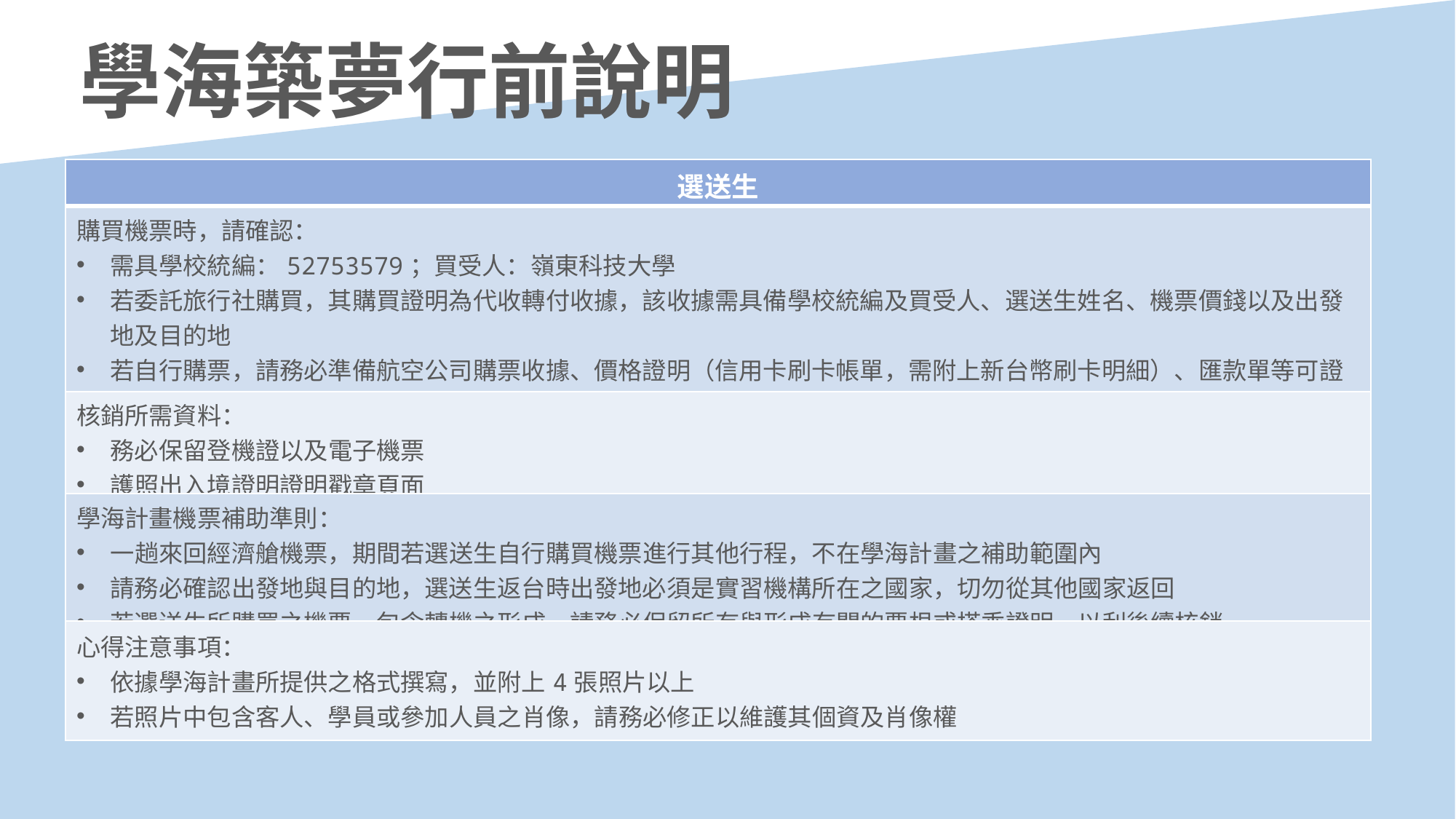

學海築夢行前說明
| 選送生 |
| --- |
| 購買機票時，請確認： 需具學校統編：52753579；買受人：嶺東科技大學 若委託旅行社購買，其購買證明為代收轉付收據，該收據需具備學校統編及買受人、選送生姓名、機票價錢以及出發地及目的地 若自行購票，請務必準備航空公司購票收據、價格證明（信用卡刷卡帳單，需附上新台幣刷卡明細）、匯款單等可證明確實付款之單據，若購買證明上之匯率為外幣，請附上購買當日之歷史匯率 |
| 核銷所需資料： 務必保留登機證以及電子機票 護照出入境證明證明戳章頁面 |
| 學海計畫機票補助準則： 一趟來回經濟艙機票，期間若選送生自行購買機票進行其他行程，不在學海計畫之補助範圍內 請務必確認出發地與目的地，選送生返台時出發地必須是實習機構所在之國家，切勿從其他國家返回 若選送生所購買之機票，包含轉機之形成，請務必保留所有與形成有關的票根或搭乘證明，以利後續核銷 |
| 心得注意事項： 依據學海計畫所提供之格式撰寫，並附上4張照片以上 若照片中包含客人、學員或參加人員之肖像，請務必修正以維護其個資及肖像權 |